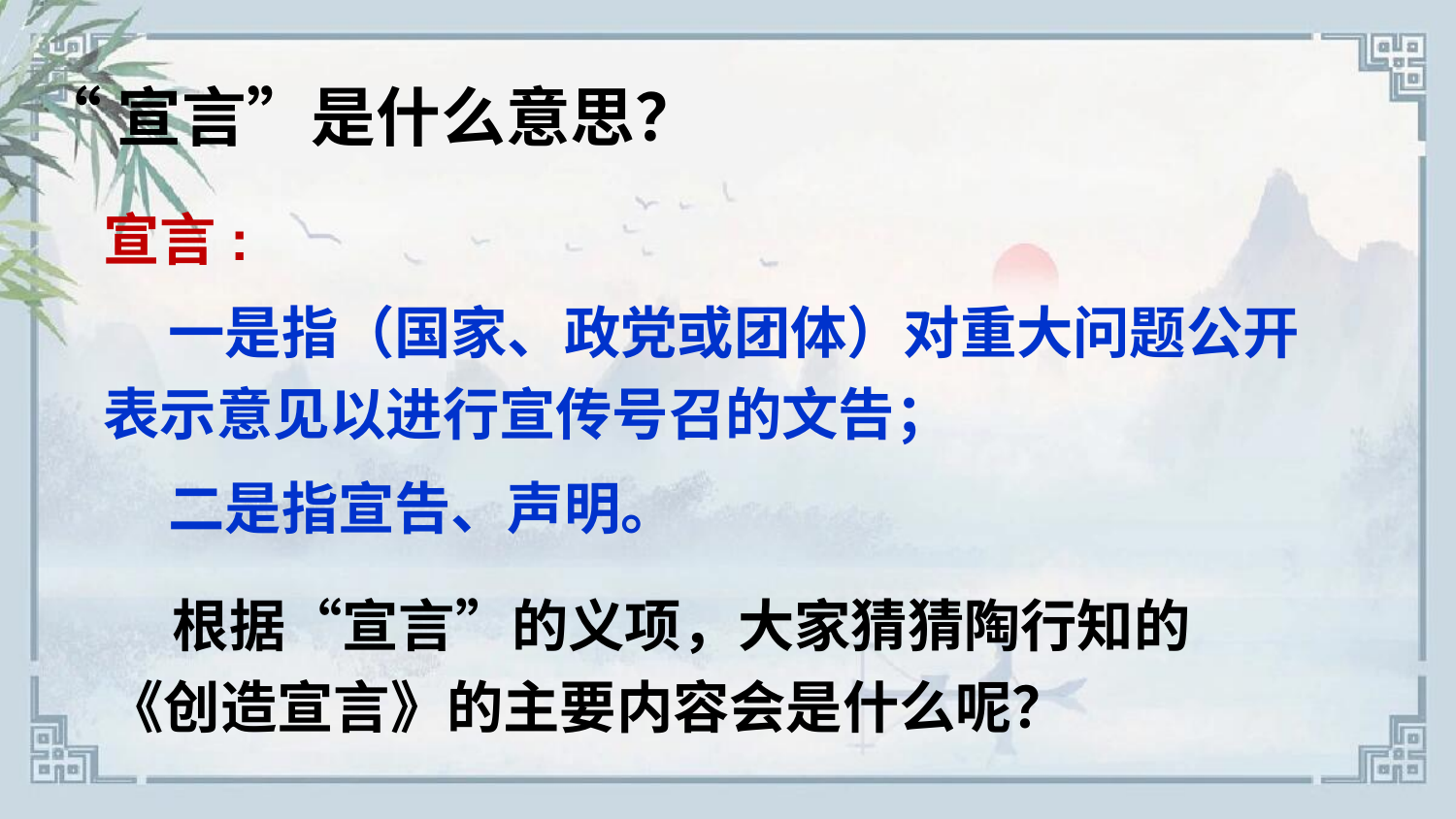

“宣言”是什么意思？
宣言:
    一是指（国家、政党或团体）对重大问题公开表示意见以进行宣传号召的文告；
    二是指宣告、声明。
    根据“宣言”的义项，大家猜猜陶行知的《创造宣言》的主要内容会是什么呢？